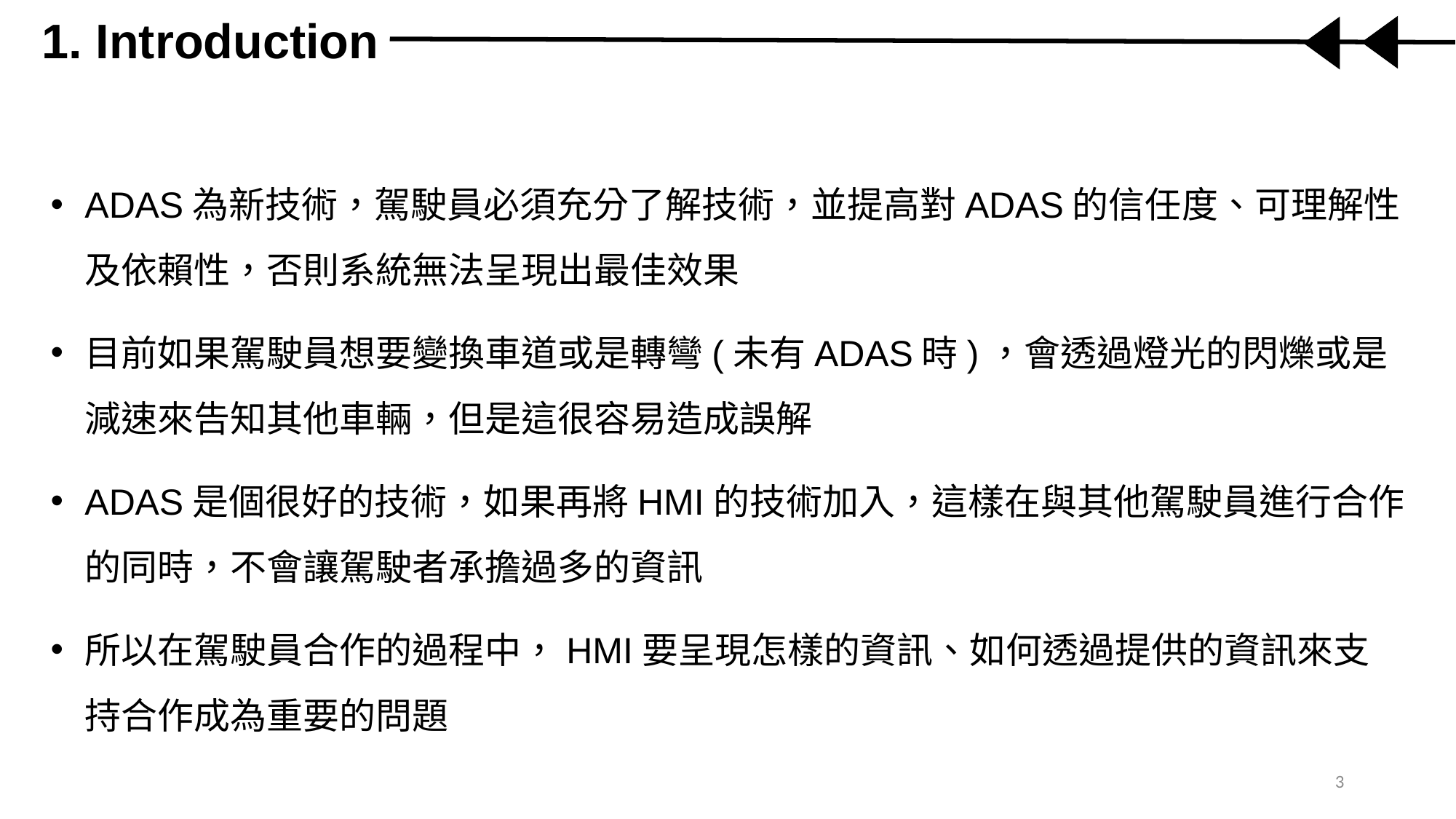

1. Introduction

ADAS為新技術，駕駛員必須充分了解技術，並提高對ADAS的信任度、可理解性及依賴性，否則系統無法呈現出最佳效果
目前如果駕駛員想要變換車道或是轉彎(未有ADAS時)，會透過燈光的閃爍或是減速來告知其他車輛，但是這很容易造成誤解
ADAS是個很好的技術，如果再將HMI的技術加入，這樣在與其他駕駛員進行合作的同時，不會讓駕駛者承擔過多的資訊
所以在駕駛員合作的過程中，HMI要呈現怎樣的資訊、如何透過提供的資訊來支持合作成為重要的問題
3